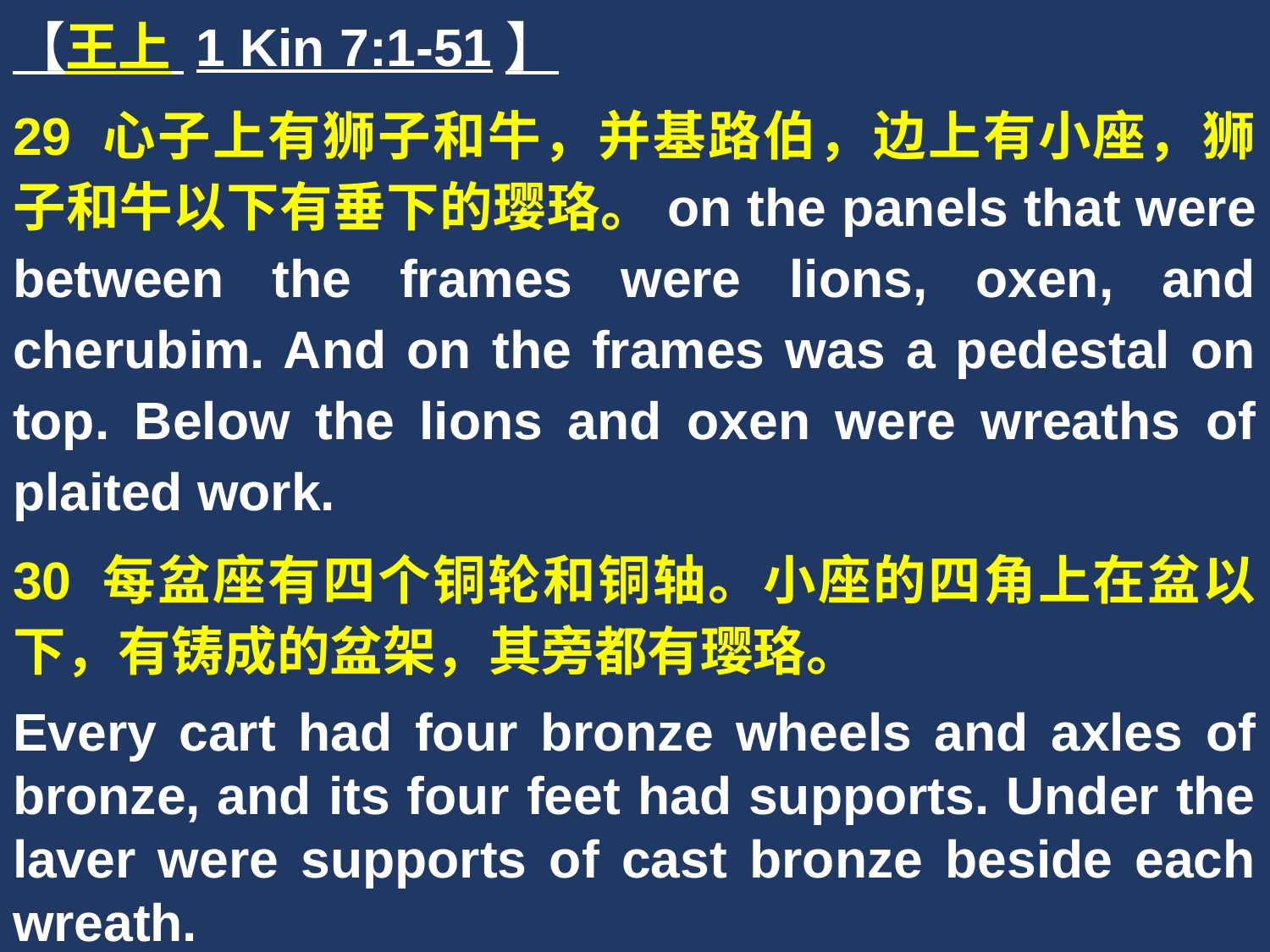

【王上 1 Kin 7:1-51】
29 心子上有狮子和牛，并基路伯，边上有小座，狮子和牛以下有垂下的璎珞。on the panels that were between the frames were lions, oxen, and cherubim. And on the frames was a pedestal on top. Below the lions and oxen were wreaths of plaited work.
30 每盆座有四个铜轮和铜轴。小座的四角上在盆以下，有铸成的盆架，其旁都有璎珞。
Every cart had four bronze wheels and axles of bronze, and its four feet had supports. Under the laver were supports of cast bronze beside each wreath.